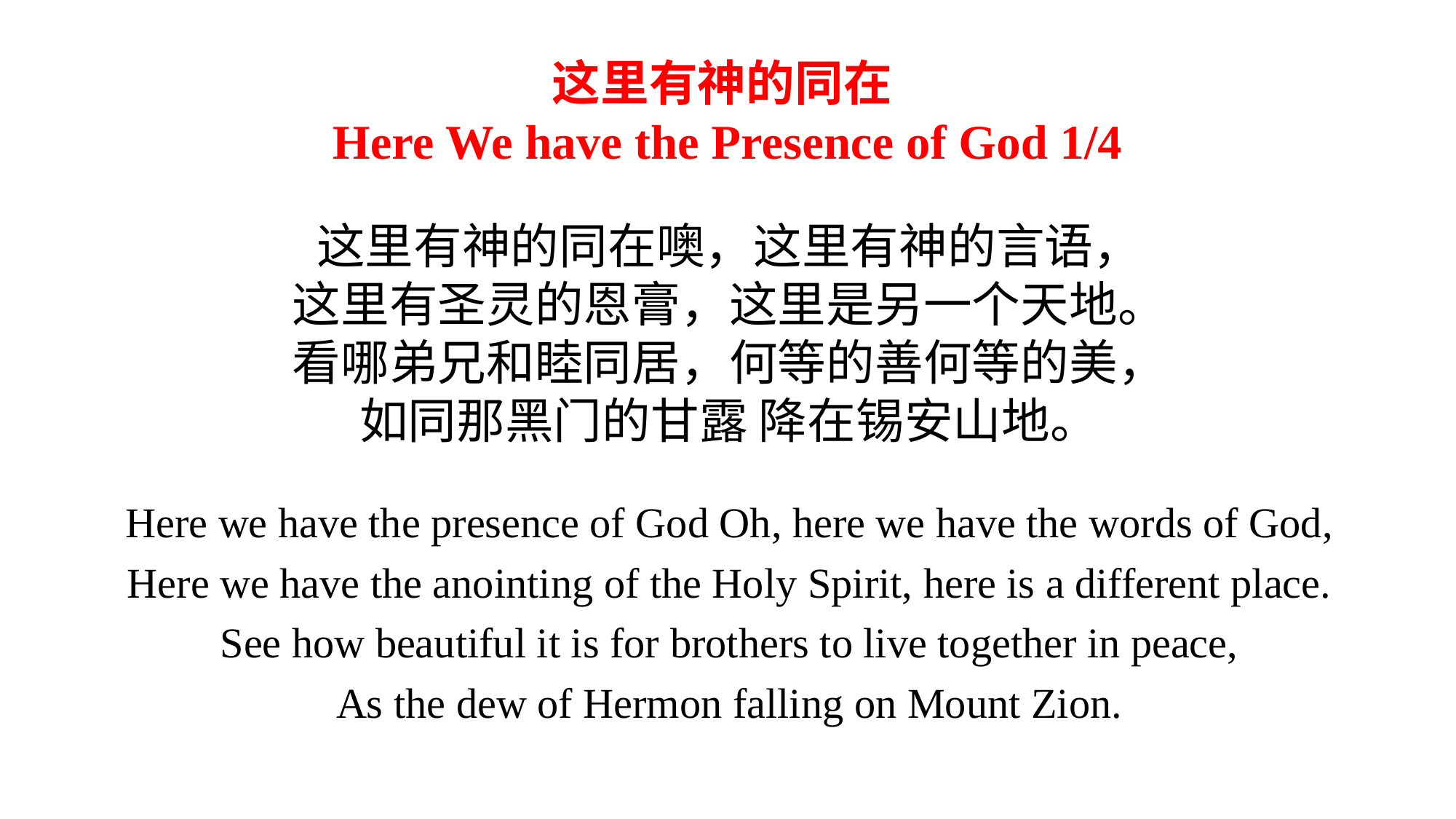

这里有神的同在
Here We have the Presence of God 1/4
这里有神的同在噢，这里有神的言语，
这里有圣灵的恩膏，这里是另一个天地。
看哪弟兄和睦同居，何等的善何等的美，
如同那黑门的甘露 降在锡安山地。

Here we have the presence of God Oh, here we have the words of God,
Here we have the anointing of the Holy Spirit, here is a different place.
See how beautiful it is for brothers to live together in peace,
As the dew of Hermon falling on Mount Zion.